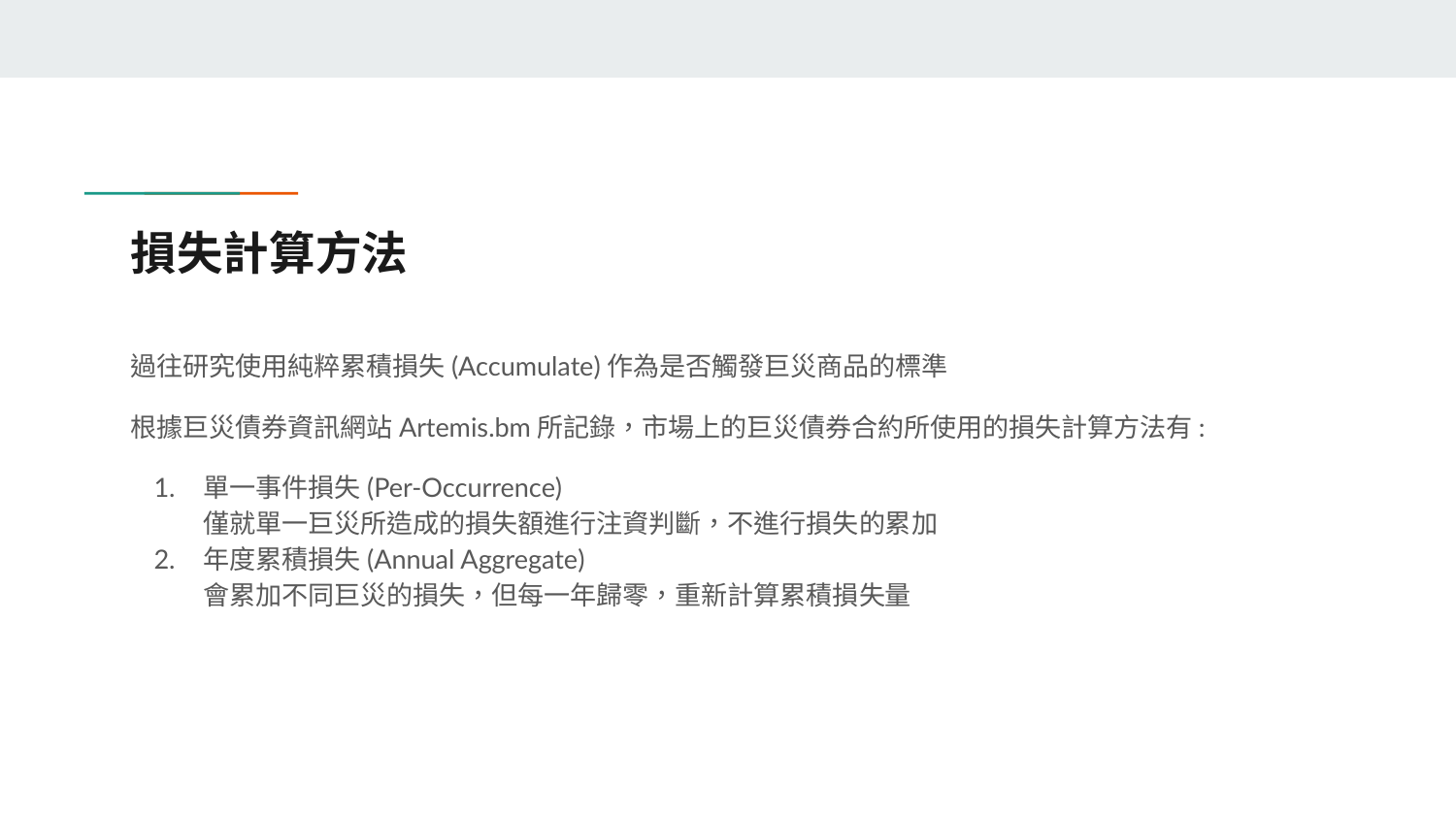

# 損失計算方法
過往研究使用純粹累積損失(Accumulate)作為是否觸發巨災商品的標準
根據巨災債券資訊網站Artemis.bm所記錄，市場上的巨災債券合約所使用的損失計算方法有:
單一事件損失(Per-Occurrence)
僅就單一巨災所造成的損失額進行注資判斷，不進行損失的累加
年度累積損失(Annual Aggregate)
會累加不同巨災的損失，但每一年歸零，重新計算累積損失量